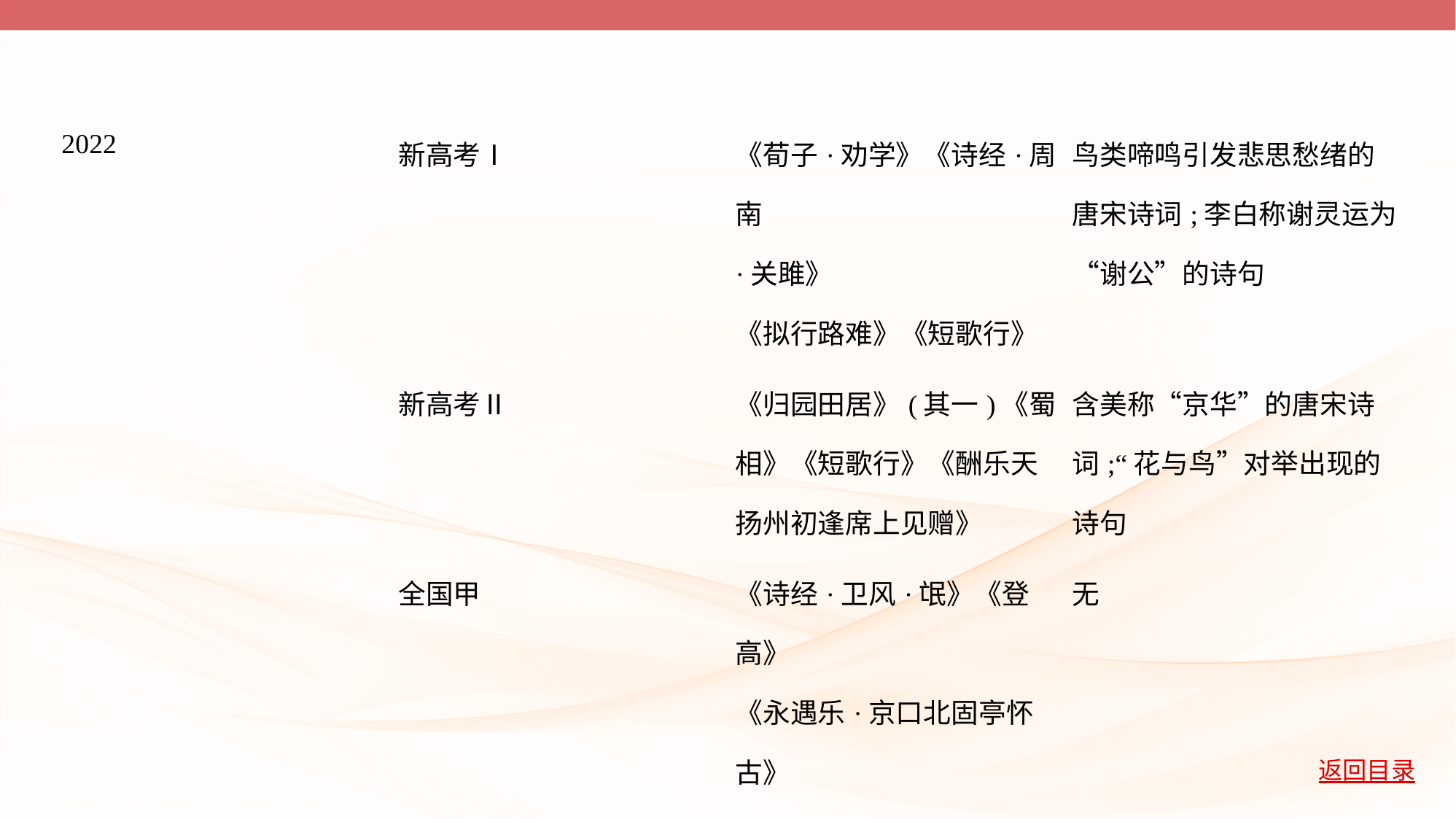

| 2022 | 新高考Ⅰ | 《荀子·劝学》《诗经·周南 ·关雎》 《拟行路难》《短歌行》 | 鸟类啼鸣引发悲思愁绪的 唐宋诗词;李白称谢灵运为 “谢公”的诗句 |
| --- | --- | --- | --- |
|  | 新高考Ⅱ | 《归园田居》(其一)《蜀 相》《短歌行》《酬乐天 扬州初逢席上见赠》 | 含美称“京华”的唐宋诗 词;“花与鸟”对举出现的 诗句 |
|  | 全国甲 | 《诗经·卫风·氓》《登高》 《永遇乐·京口北固亭怀 古》 | 无 |
|  | 全国乙 | 《琵琶行》《锦瑟》《己 亥杂诗》 | 无 |